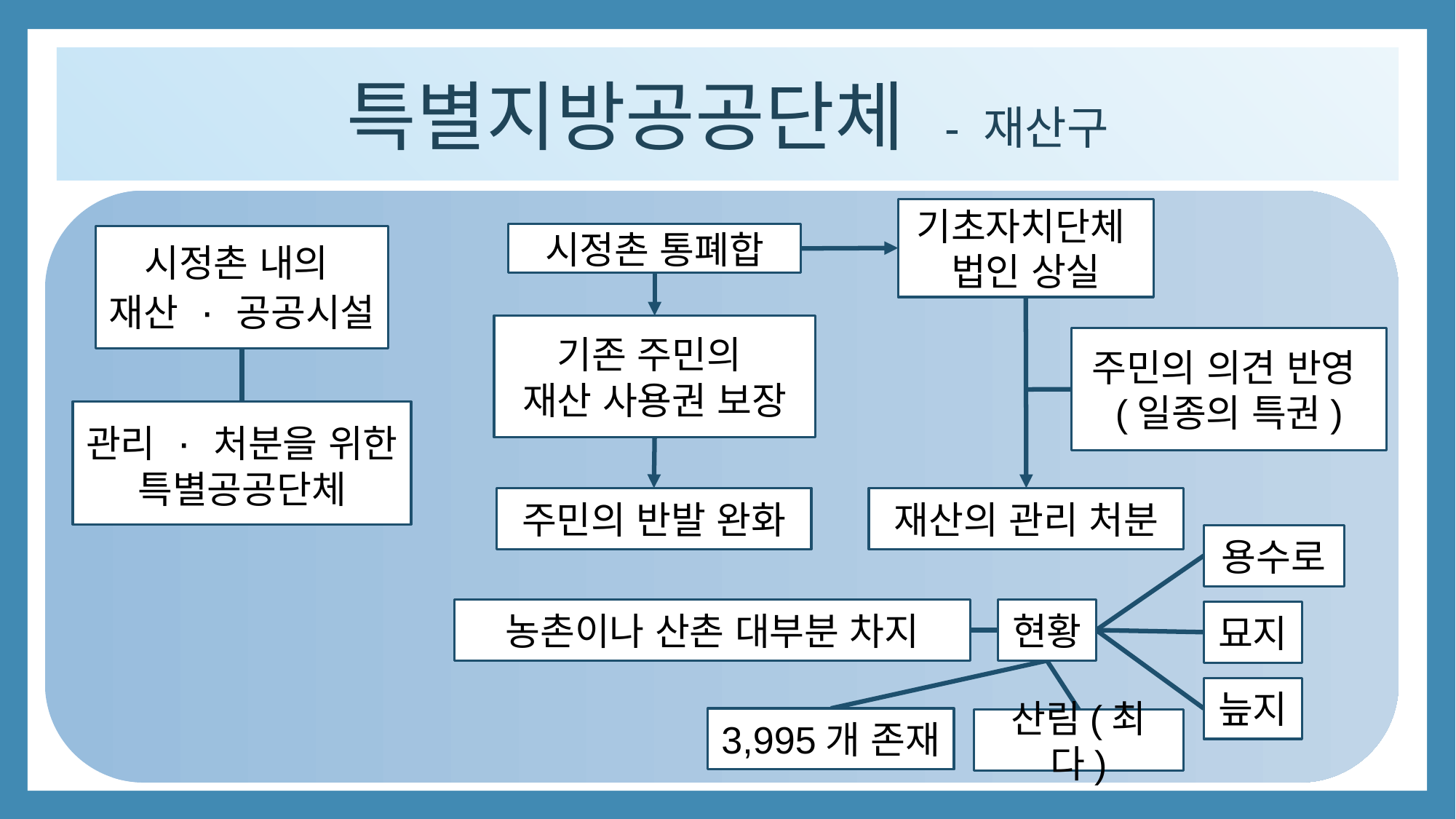

특별지방공공단체 - 재산구

기초자치단체
법인 상실
시정촌 통폐합
시정촌 내의
재산 · 공공시설
기존 주민의
재산 사용권 보장
주민의 의견 반영
(일종의 특권)
관리 · 처분을 위한 특별공공단체
재산의 관리 처분
주민의 반발 완화
용수로
농촌이나 산촌 대부분 차지
현황
묘지
늪지
3,995개 존재
산림(최다)